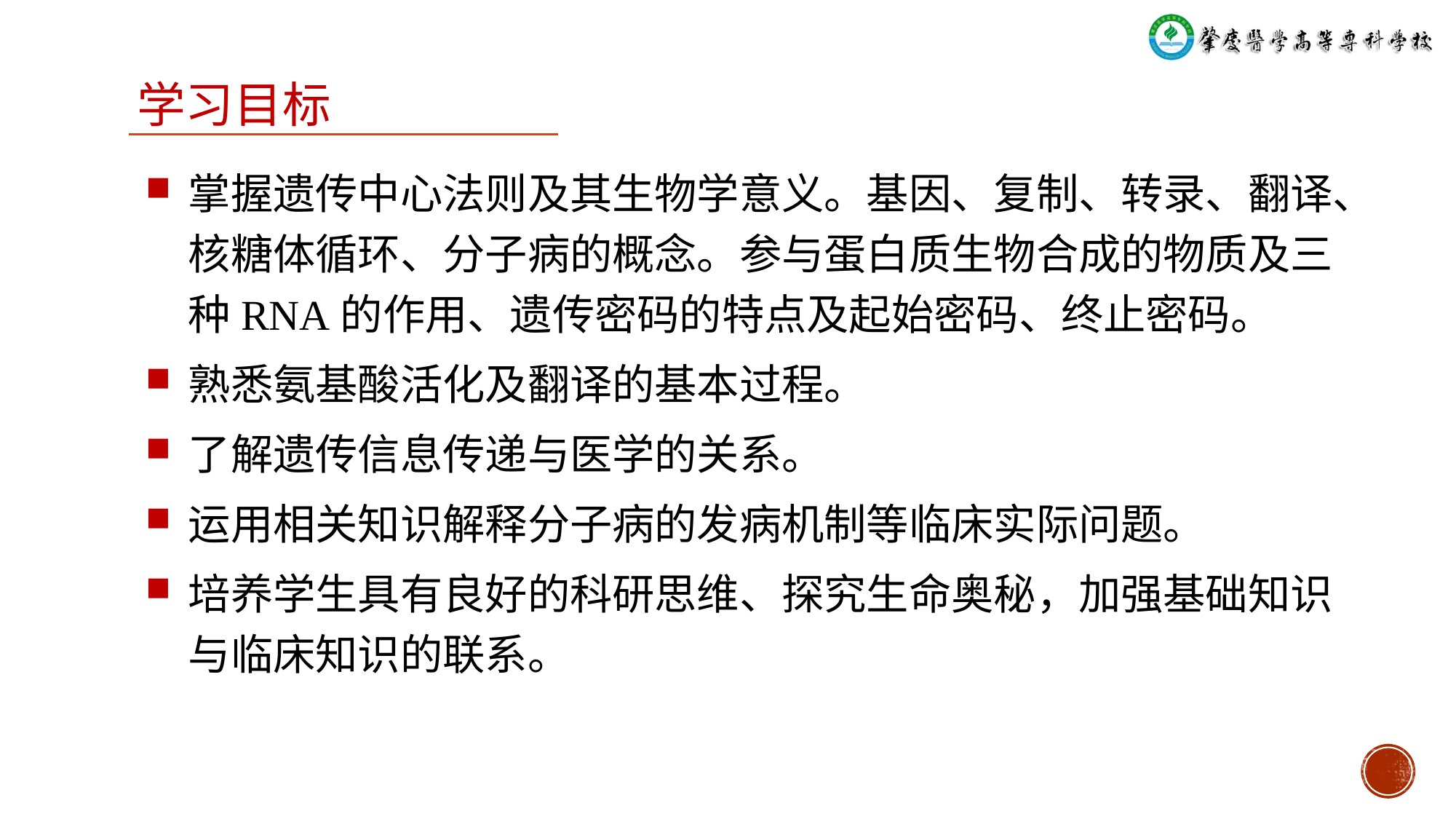

# 学习目标
掌握遗传中心法则及其生物学意义。基因、复制、转录、翻译、核糖体循环、分子病的概念。参与蛋白质生物合成的物质及三种RNA的作用、遗传密码的特点及起始密码、终止密码。
熟悉氨基酸活化及翻译的基本过程。
了解遗传信息传递与医学的关系。
运用相关知识解释分子病的发病机制等临床实际问题。
培养学生具有良好的科研思维、探究生命奥秘，加强基础知识与临床知识的联系。